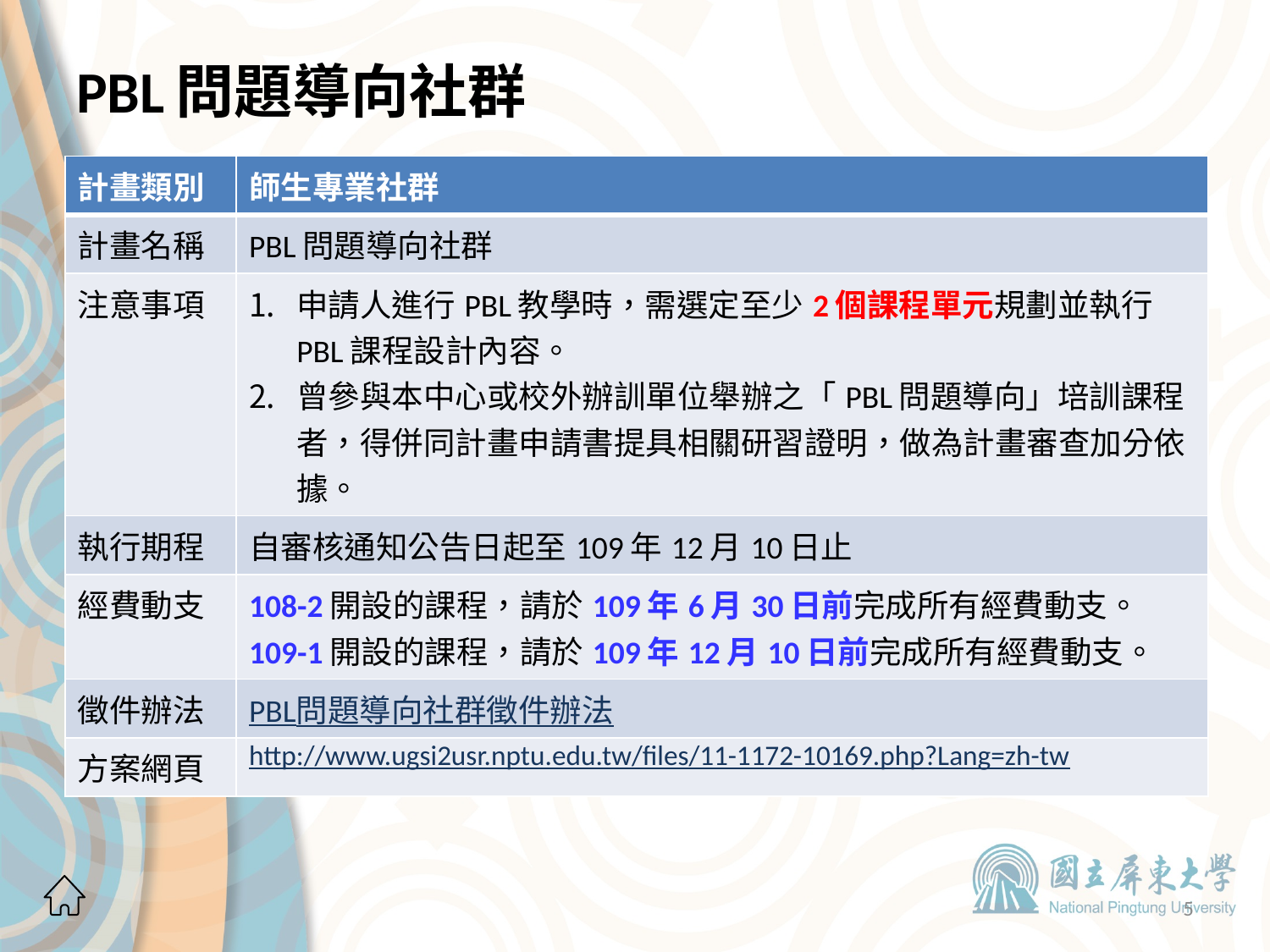

# PBL問題導向社群
| 計畫類別 | 師生專業社群 |
| --- | --- |
| 計畫名稱 | PBL問題導向社群 |
| 注意事項 | 申請人進行PBL教學時，需選定至少2個課程單元規劃並執行PBL課程設計內容。 曾參與本中心或校外辦訓單位舉辦之「PBL問題導向」培訓課程者，得併同計畫申請書提具相關研習證明，做為計畫審查加分依據。 |
| 執行期程 | 自審核通知公告日起至109年12月10日止 |
| 經費動支 | 108-2開設的課程，請於109年6月30日前完成所有經費動支。 109-1開設的課程，請於109年12月10日前完成所有經費動支。 |
| 徵件辦法 | PBL問題導向社群徵件辦法 |
| 方案網頁 | http://www.ugsi2usr.nptu.edu.tw/files/11-1172-10169.php?Lang=zh-tw |

5